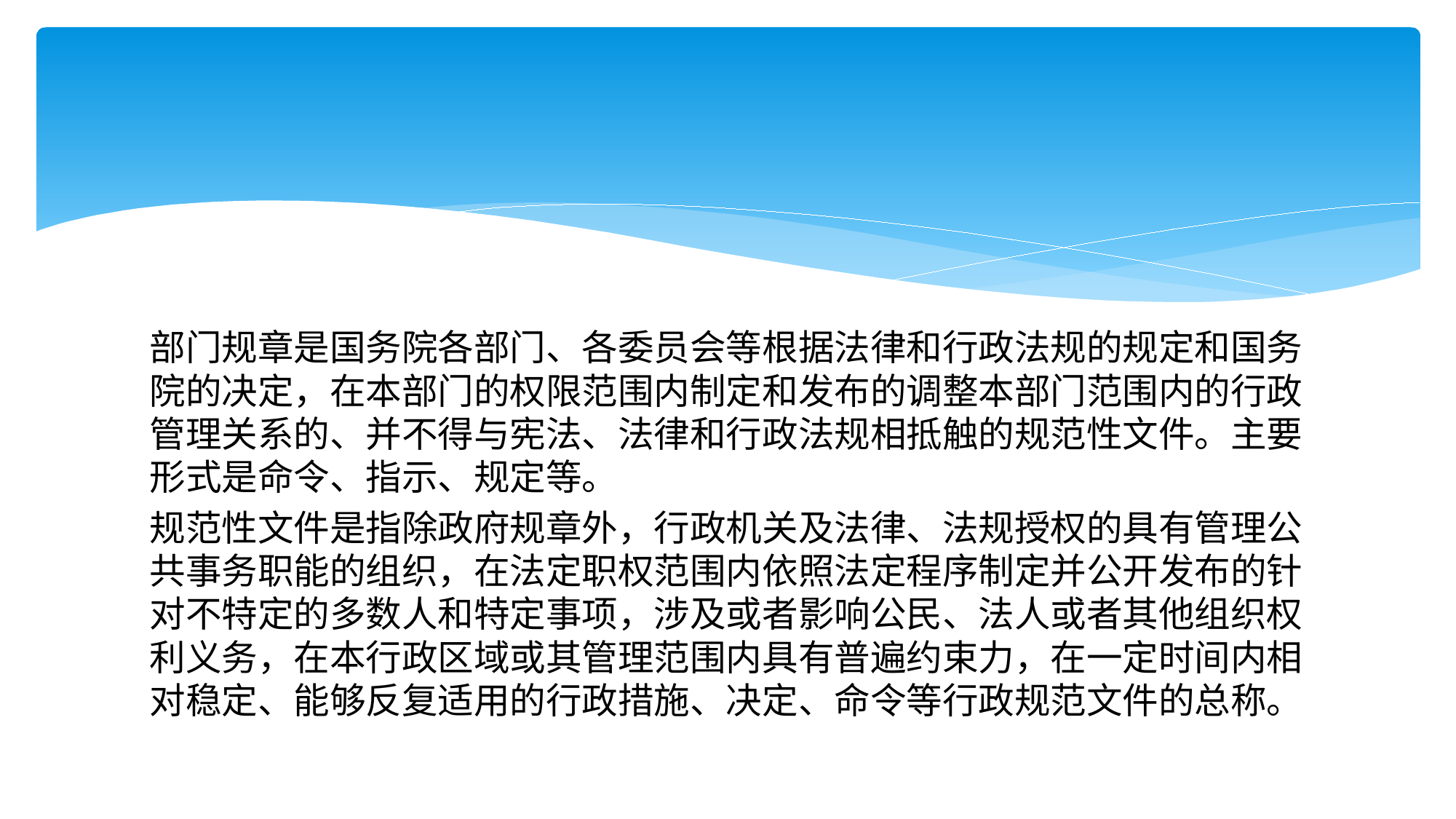

部门规章是国务院各部门、各委员会等根据法律和行政法规的规定和国务院的决定，在本部门的权限范围内制定和发布的调整本部门范围内的行政管理关系的、并不得与宪法、法律和行政法规相抵触的规范性文件。主要形式是命令、指示、规定等。
规范性文件是指除政府规章外，行政机关及法律、法规授权的具有管理公共事务职能的组织，在法定职权范围内依照法定程序制定并公开发布的针对不特定的多数人和特定事项，涉及或者影响公民、法人或者其他组织权利义务，在本行政区域或其管理范围内具有普遍约束力，在一定时间内相对稳定、能够反复适用的行政措施、决定、命令等行政规范文件的总称。